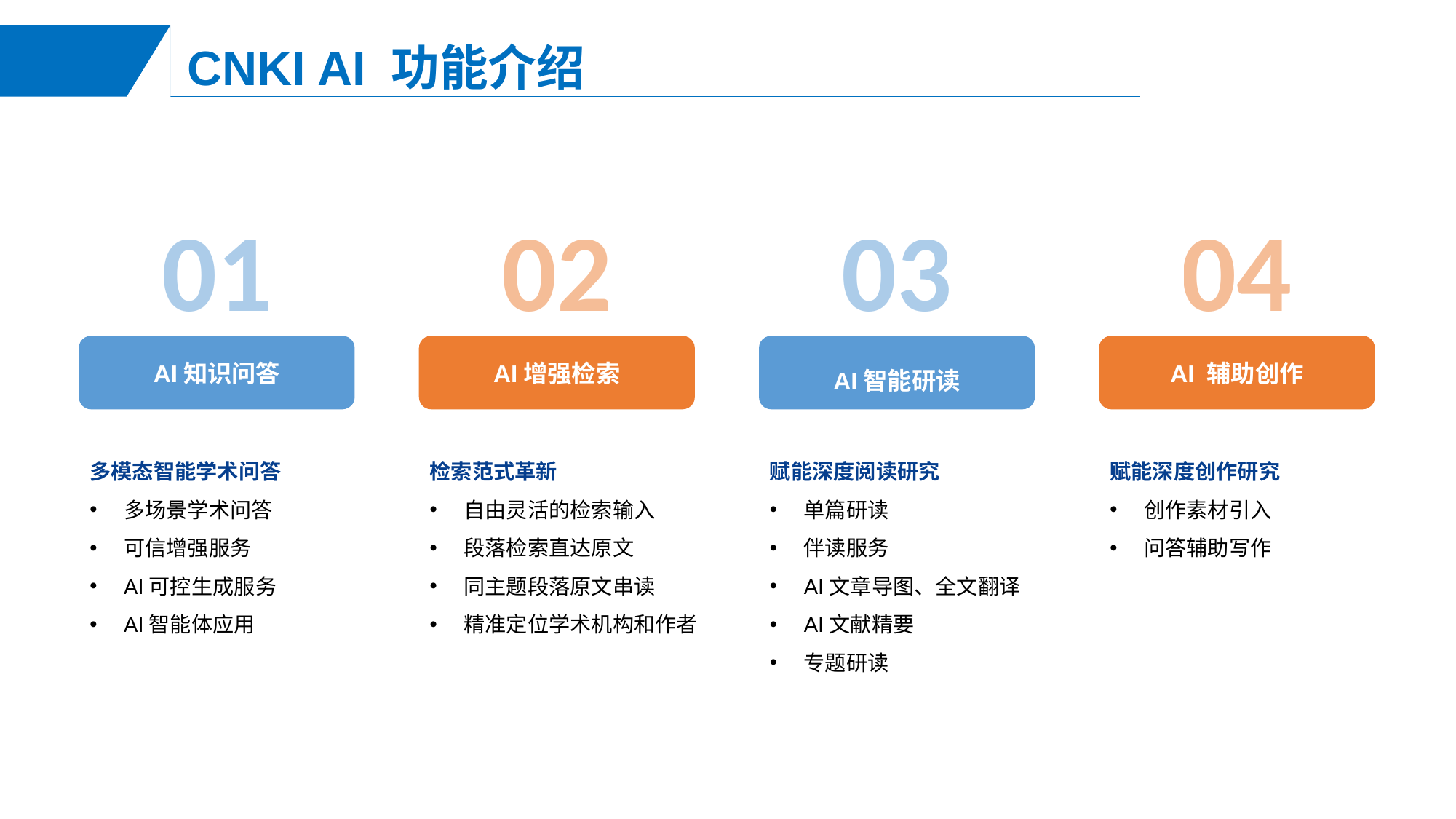

CNKI AI 功能介绍

01
02
03
04
AI知识问答
AI增强检索
AI智能研读
AI 辅助创作
多模态智能学术问答
多场景学术问答
可信增强服务
AI可控生成服务
AI智能体应用

检索范式革新
自由灵活的检索输入
段落检索直达原文
同主题段落原文串读
精准定位学术机构和作者
赋能深度阅读研究
单篇研读
伴读服务
AI文章导图、全文翻译
AI文献精要
专题研读

赋能深度创作研究
创作素材引入
问答辅助写作